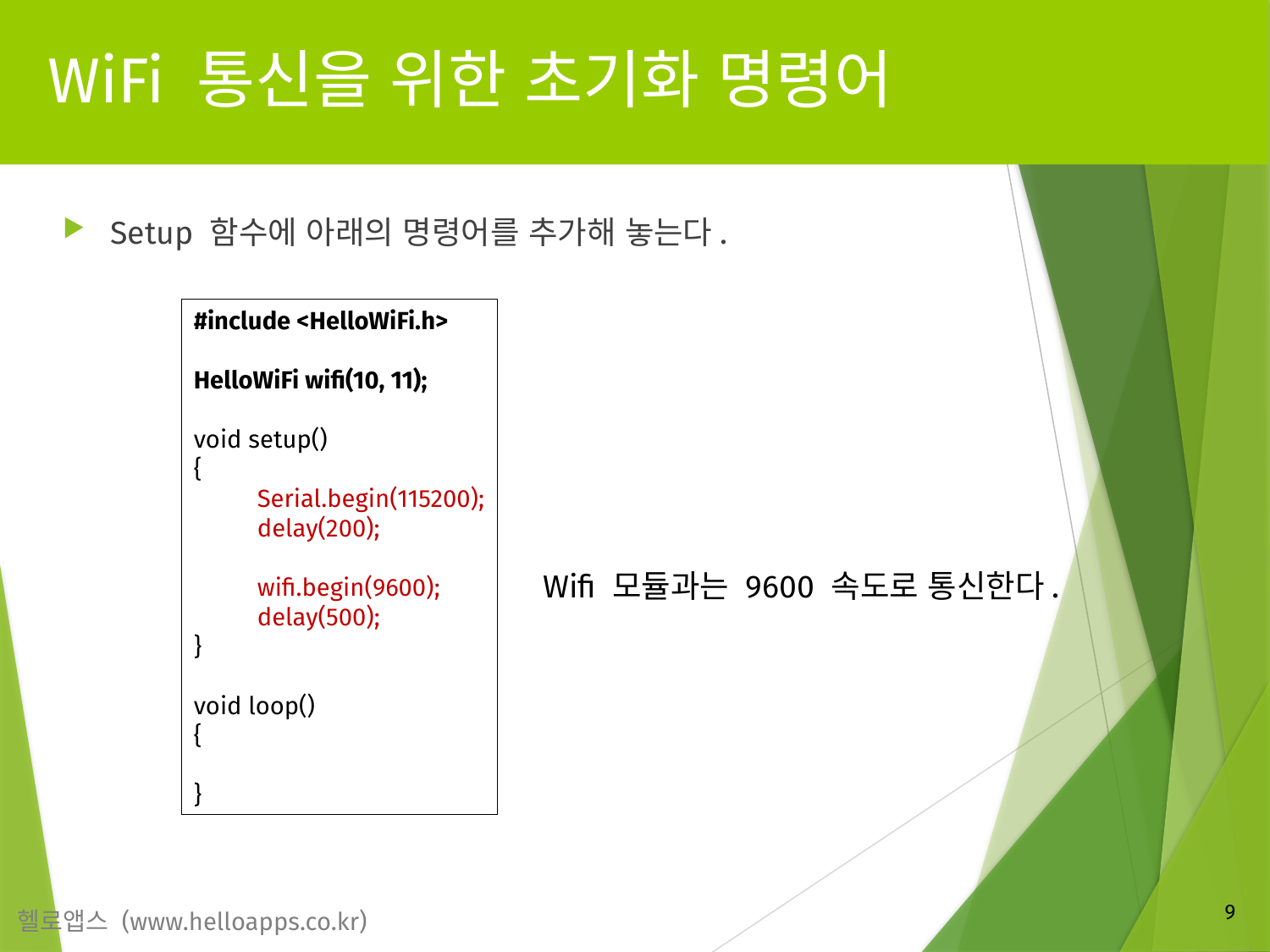

# WiFi 통신을 위한 초기화 명령어
Setup 함수에 아래의 명령어를 추가해 놓는다.
#include <HelloWiFi.h>

HelloWiFi wifi(10, 11);

void setup()
{
Serial.begin(115200);
delay(200);

wifi.begin(9600);
delay(500);
}

void loop()
{

}
Wifi 모듈과는 9600 속도로 통신한다.
9